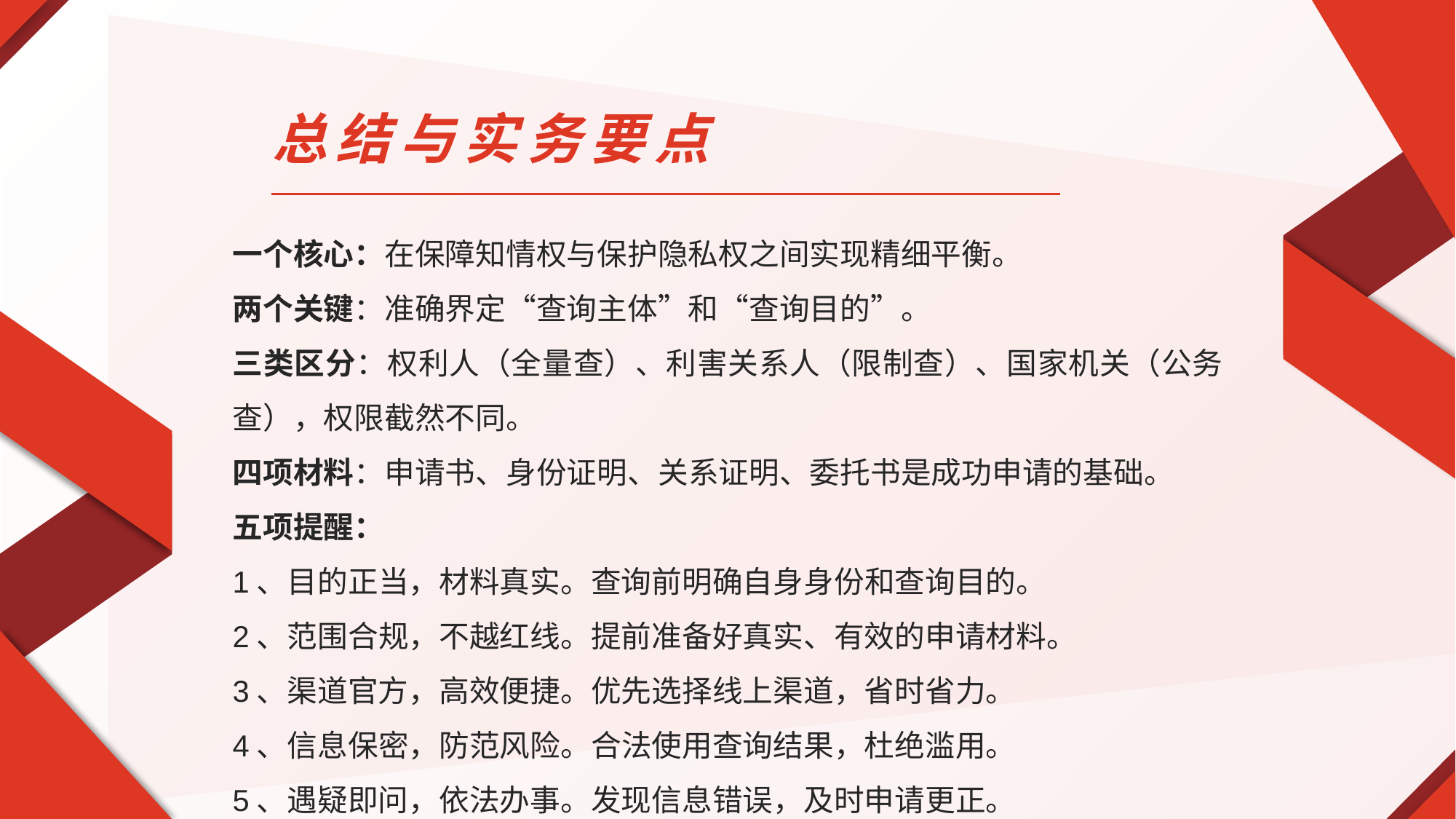

总结与实务要点

一个核心：在保障知情权与保护隐私权之间实现精细平衡。
两个关键：准确界定“查询主体”和“查询目的”。
三类区分：权利人（全量查）、利害关系人（限制查）、国家机关（公务查），权限截然不同。
四项材料：申请书、身份证明、关系证明、委托书是成功申请的基础。
五项提醒：
1、目的正当，材料真实。查询前明确自身身份和查询目的。
2、范围合规，不越红线。提前准备好真实、有效的申请材料。
3、渠道官方，高效便捷。优先选择线上渠道，省时省力。
4、信息保密，防范风险。合法使用查询结果，杜绝滥用。
5、遇疑即问，依法办事。发现信息错误，及时申请更正。